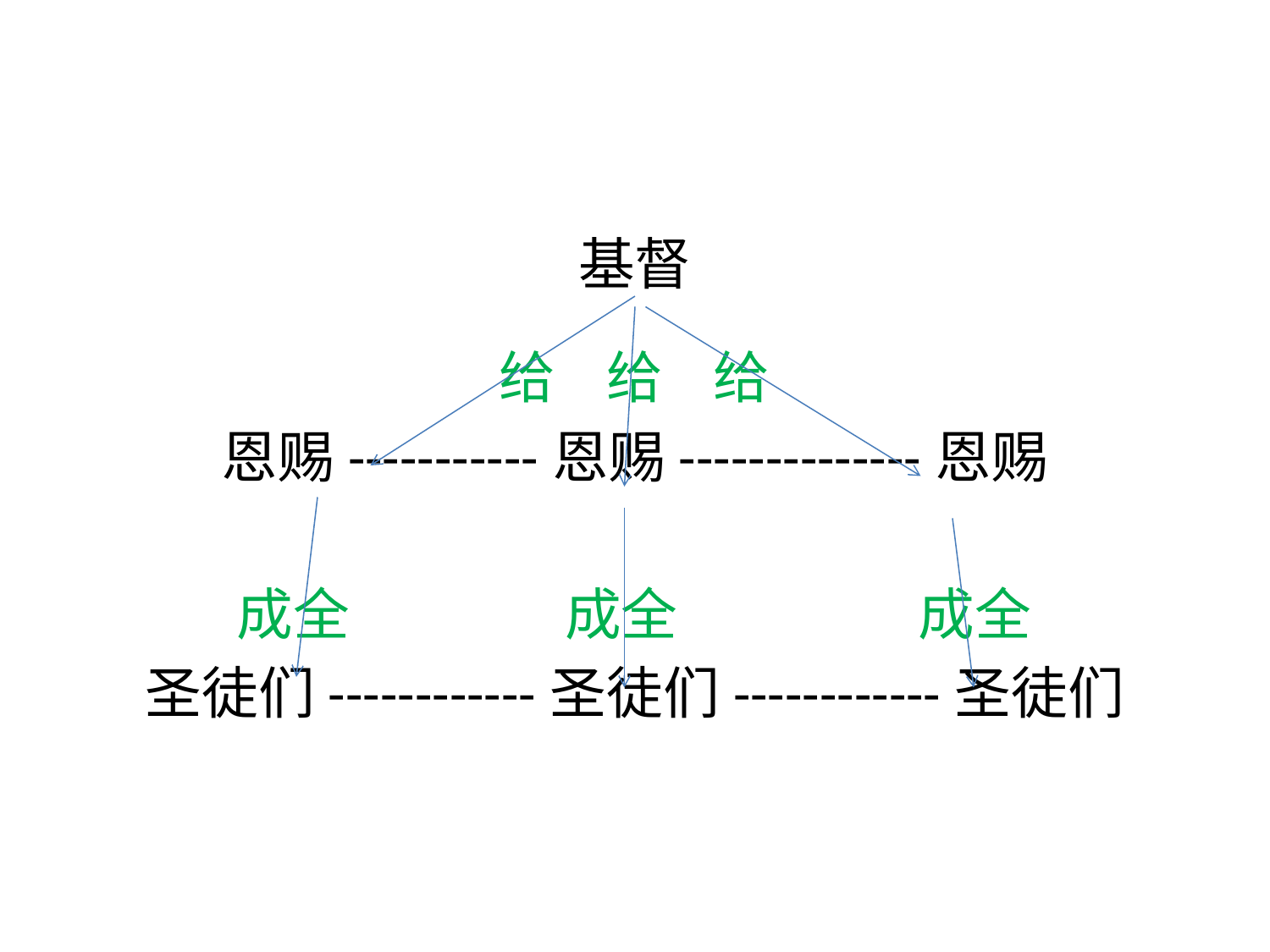

#
基督

给    给    给
恩赐-----------恩赐--------------恩赐

成全                 成全                   成全
圣徒们------------圣徒们------------圣徒们